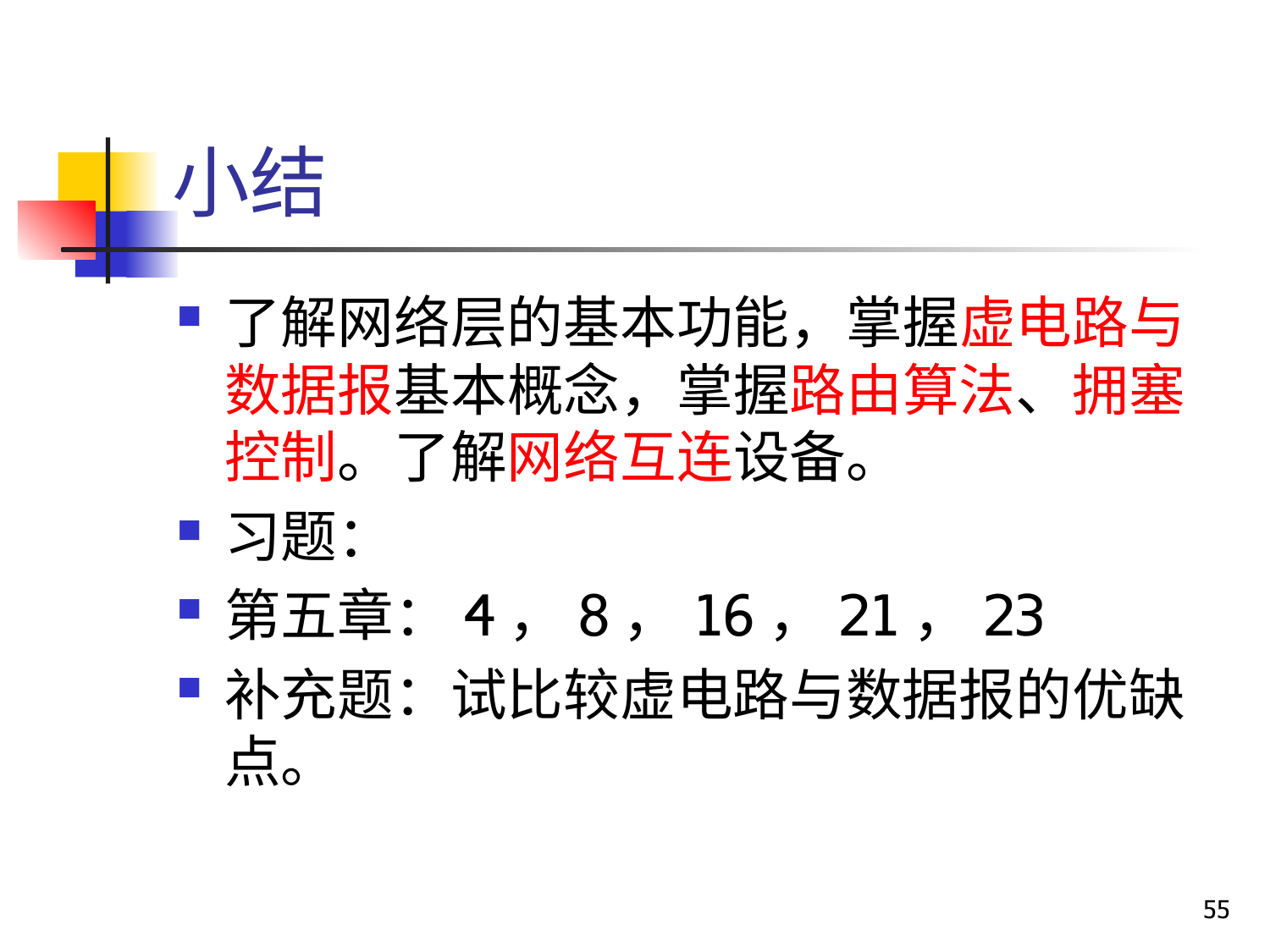

# 小结
了解网络层的基本功能，掌握虚电路与数据报基本概念，掌握路由算法、拥塞控制。了解网络互连设备。
习题：
第五章：4，8，16，21，23
补充题：试比较虚电路与数据报的优缺点。
55